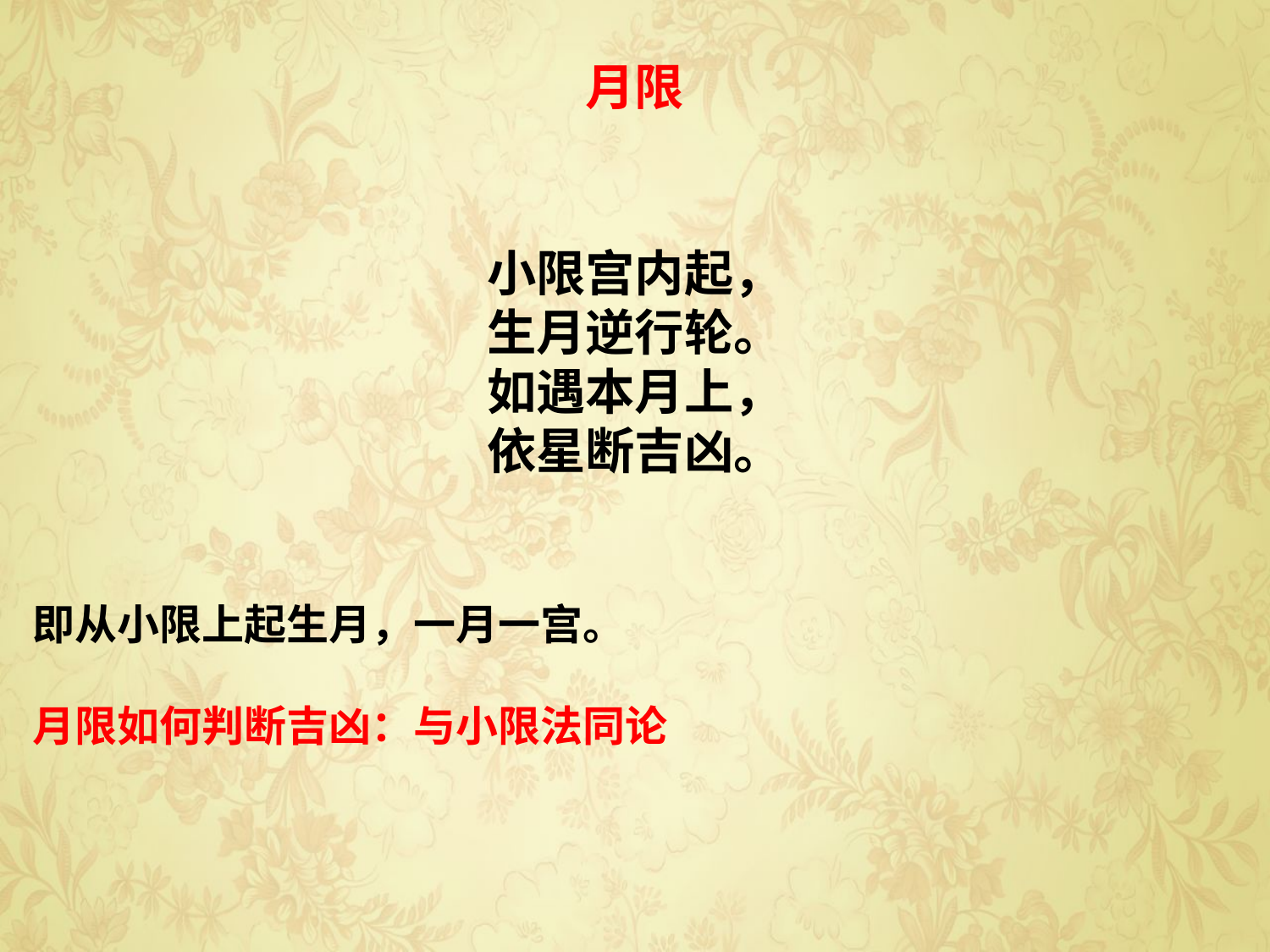

月限

小限宫内起，
生月逆行轮。
如遇本月上，
依星断吉凶。

即从小限上起生月，一月一宫。

月限如何判断吉凶：与小限法同论